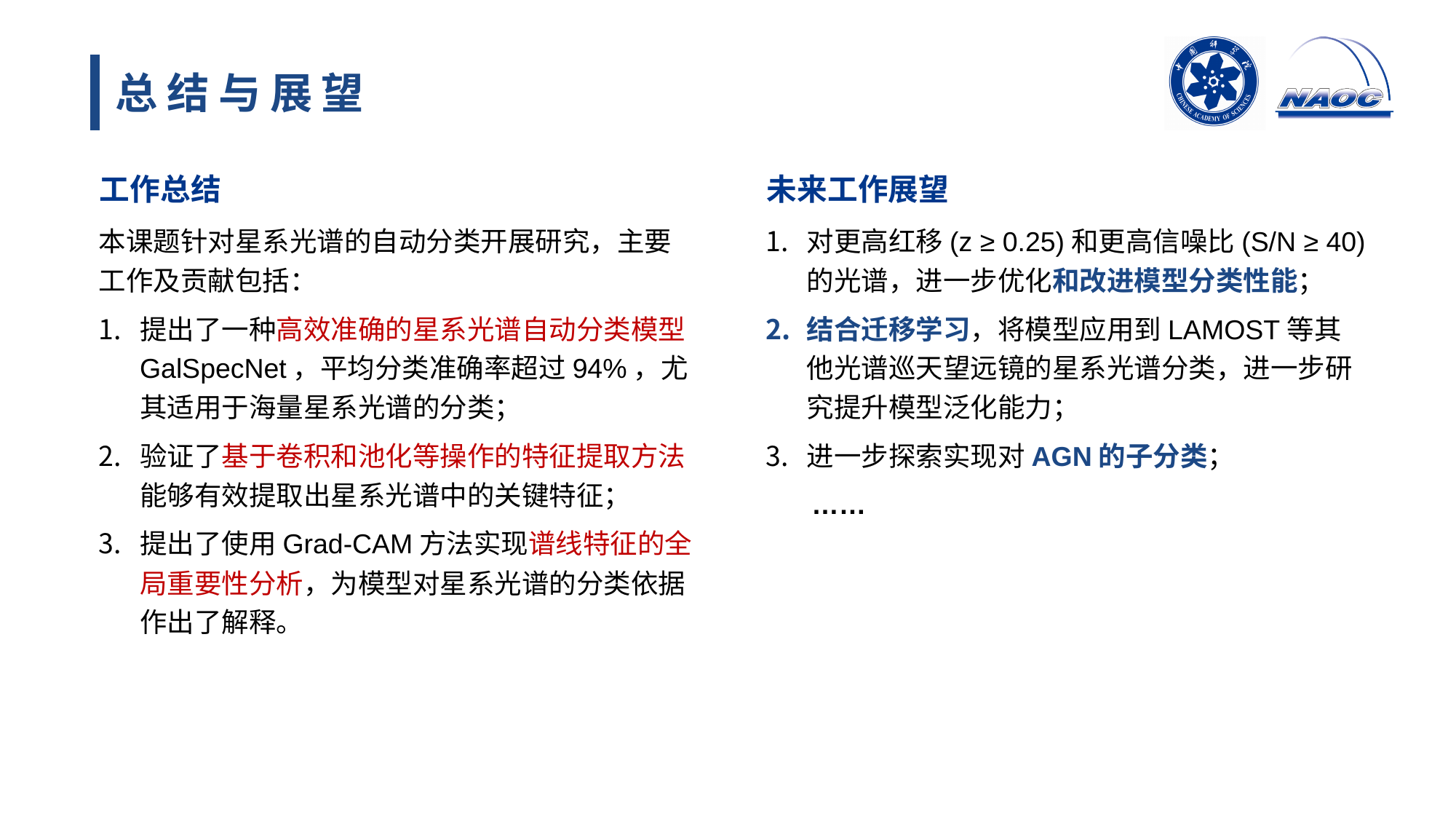

总结与展望
工作总结
未来工作展望
本课题针对星系光谱的自动分类开展研究，主要工作及贡献包括：
提出了一种高效准确的星系光谱自动分类模型GalSpecNet，平均分类准确率超过94%，尤其适用于海量星系光谱的分类；
验证了基于卷积和池化等操作的特征提取方法能够有效提取出星系光谱中的关键特征；
提出了使用Grad-CAM方法实现谱线特征的全局重要性分析，为模型对星系光谱的分类依据作出了解释。
对更高红移(z ≥ 0.25)和更高信噪比(S/N ≥ 40)的光谱，进一步优化和改进模型分类性能；
结合迁移学习，将模型应用到LAMOST等其他光谱巡天望远镜的星系光谱分类，进一步研究提升模型泛化能力；
进一步探索实现对AGN的子分类；
      ……